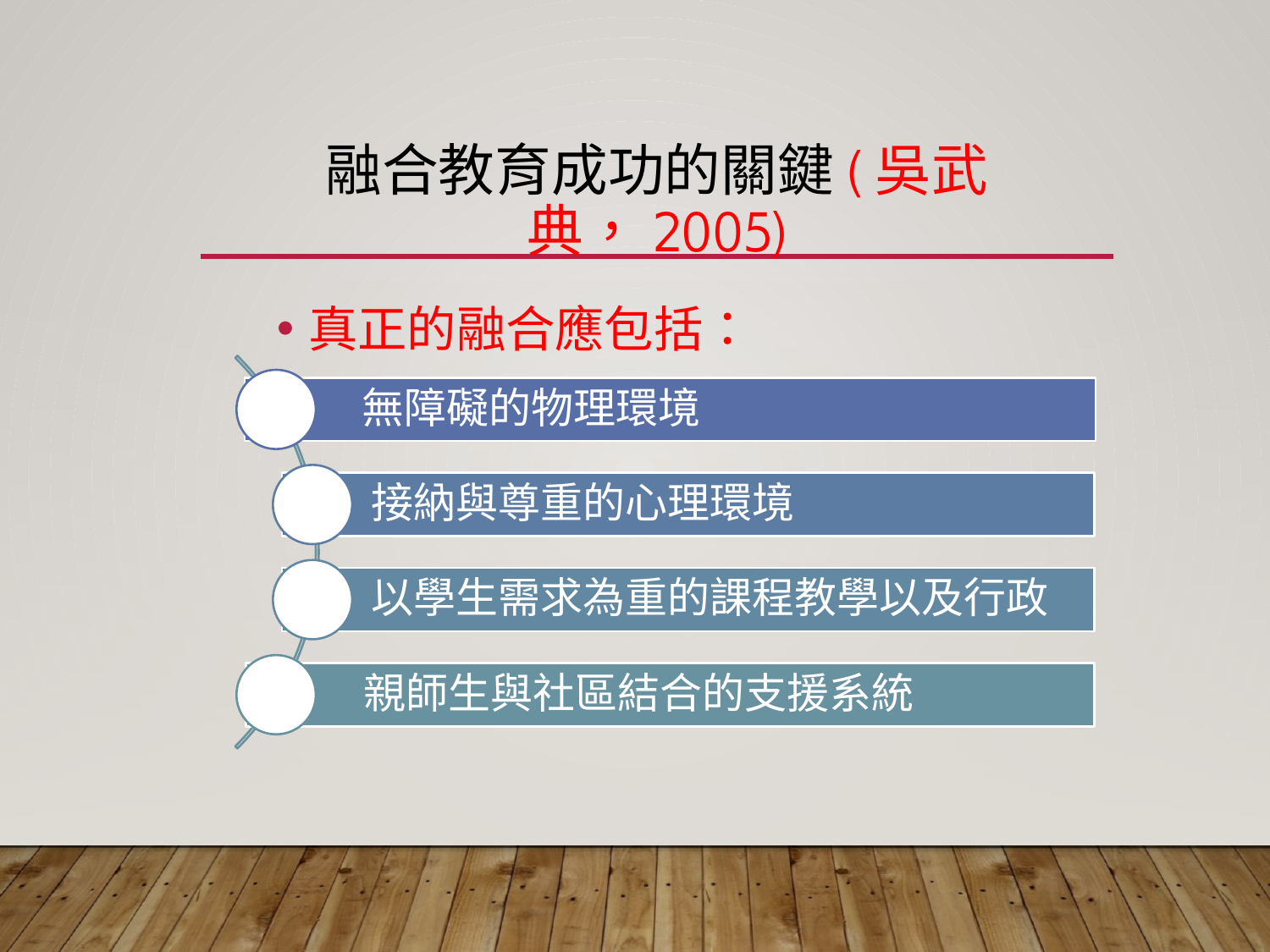

# 融合教育成功的關鍵(吳武典，2005)
真正的融合應包括：

      無障礙的物理環境
   接納與尊重的心理環境
   以學生需求為重的課程教學以及行政
      親師生與社區結合的支援系統